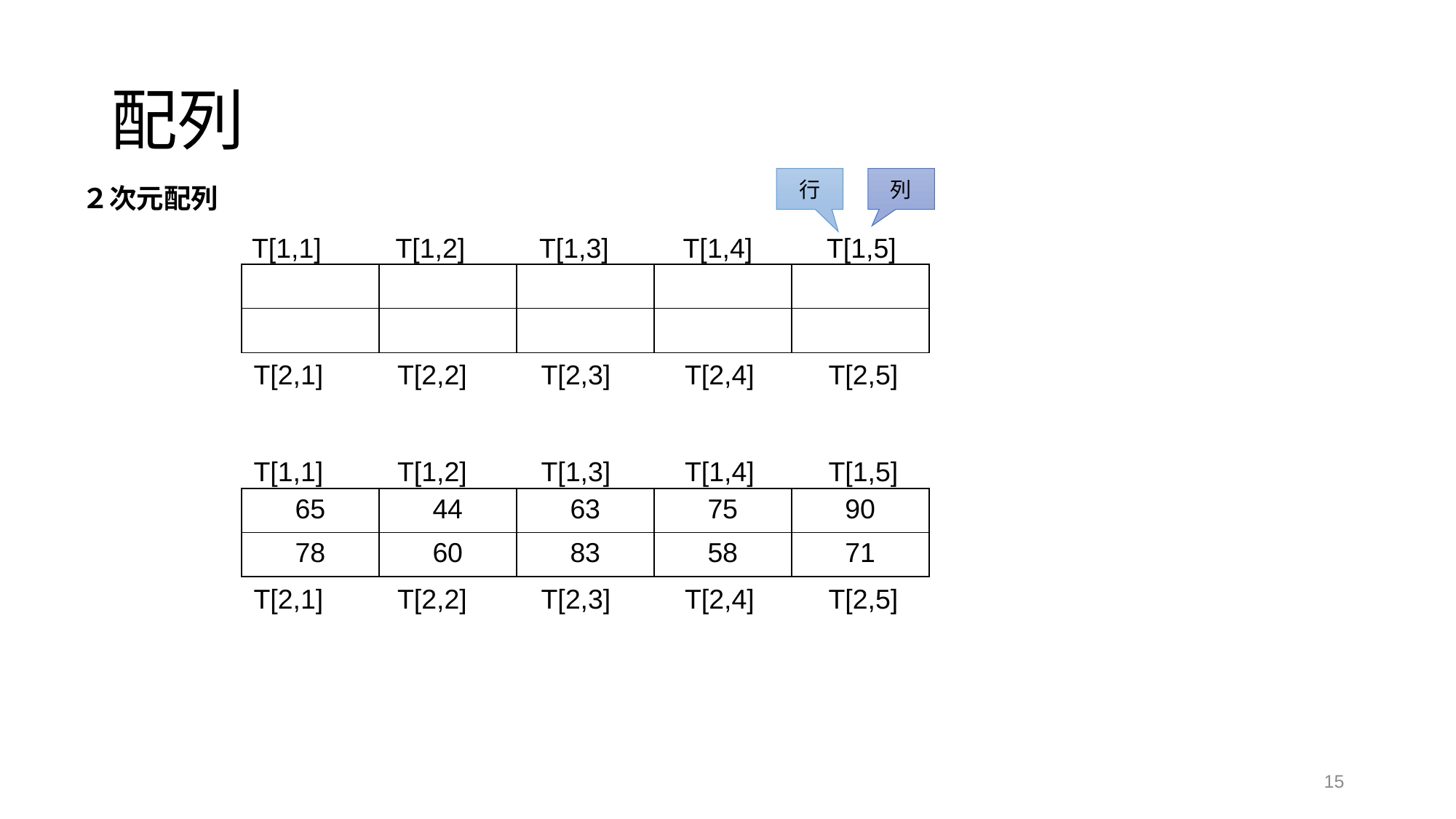

# 配列
行
列
２次元配列

T[1,1]　　 T[1,2]　 　T[1,3]　 　T[1,4]　 　T[1,5]
|  |  |  |  |  |
| --- | --- | --- | --- | --- |
|  |  |  |  |  |
T[2,1]　　 T[2,2]　 　T[2,3]　 　T[2,4]　 　T[2,5]
T[1,1]　　 T[1,2]　 　T[1,3]　 　T[1,4]　 　T[1,5]
| 65 | 44 | 63 | 75 | 90 |
| --- | --- | --- | --- | --- |
| 78 | 60 | 83 | 58 | 71 |
T[2,1]　　 T[2,2]　 　T[2,3]　 　T[2,4]　 　T[2,5]
15